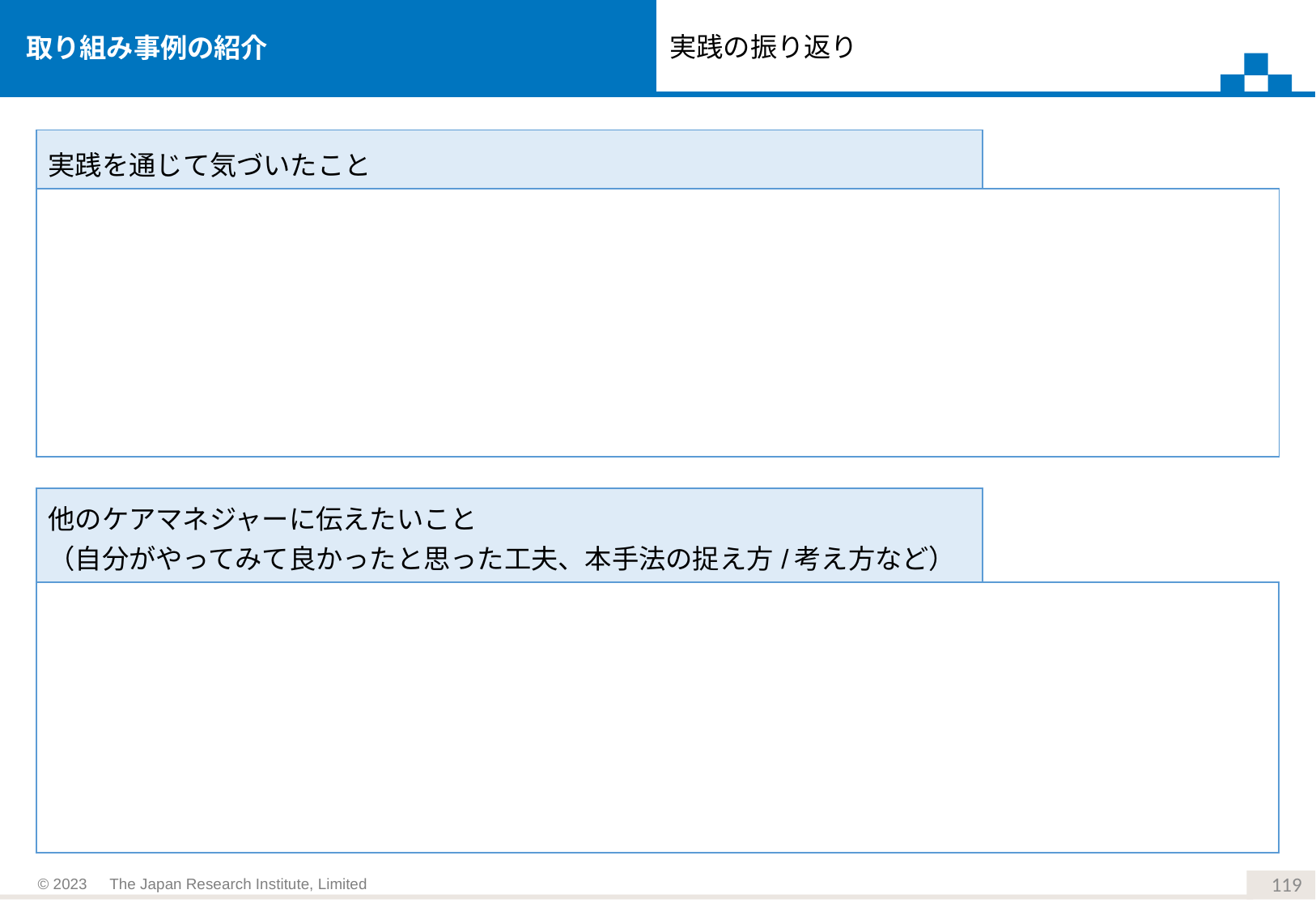

実践の振り返り
# 取り組み事例の紹介
| 実践を通じて気づいたこと |  |
| --- | --- |
|  |  |
| 他のケアマネジャーに伝えたいこと （自分がやってみて良かったと思った工夫、本手法の捉え方/考え方など） |  |
| --- | --- |
|  |  |
119